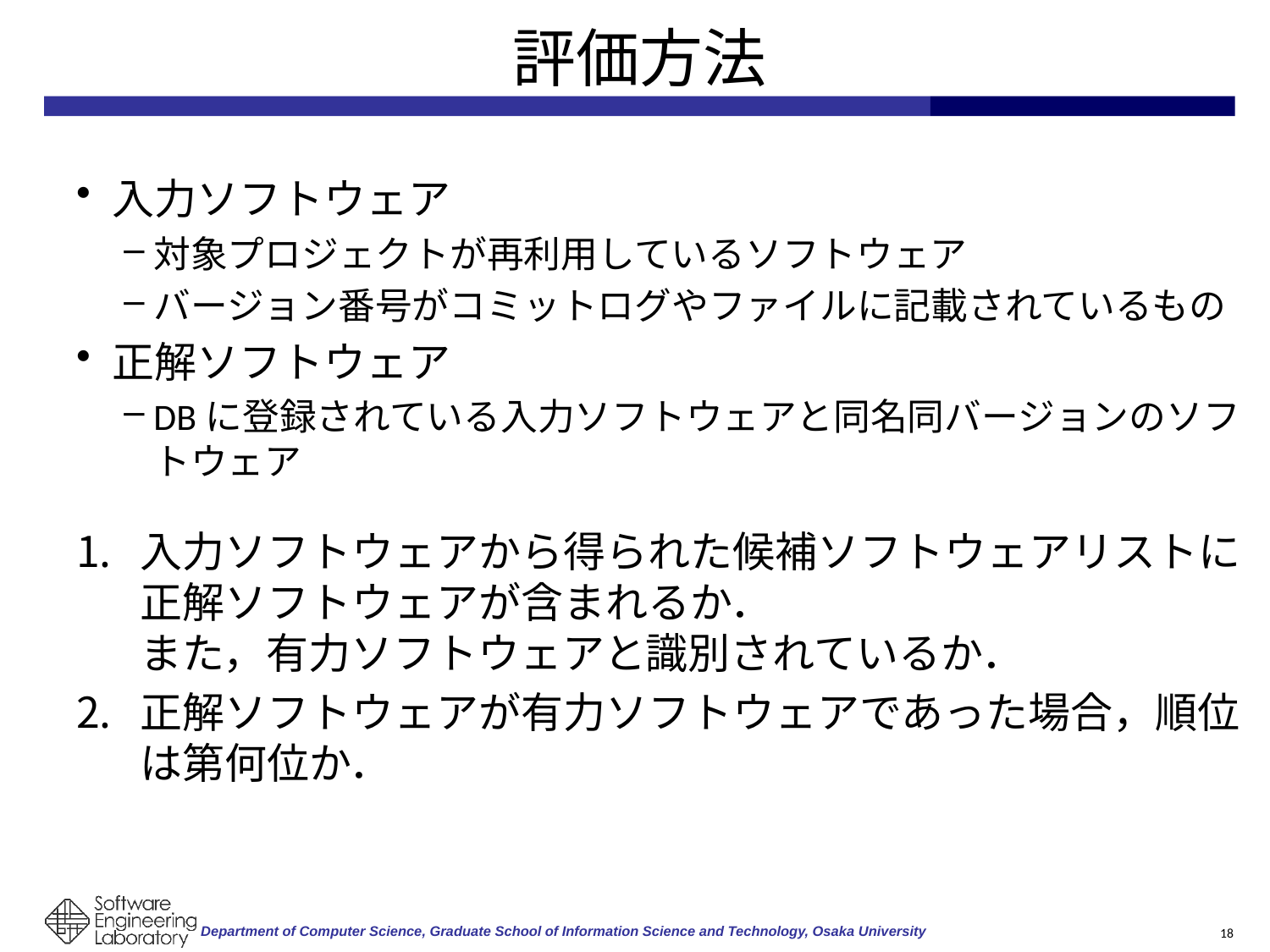

# 評価方法
入力ソフトウェア
対象プロジェクトが再利用しているソフトウェア
バージョン番号がコミットログやファイルに記載されているもの
正解ソフトウェア
DBに登録されている入力ソフトウェアと同名同バージョンのソフトウェア

入力ソフトウェアから得られた候補ソフトウェアリストに
正解ソフトウェアが含まれるか．
また，有力ソフトウェアと識別されているか．
正解ソフトウェアが有力ソフトウェアであった場合，順位は第何位か．
18